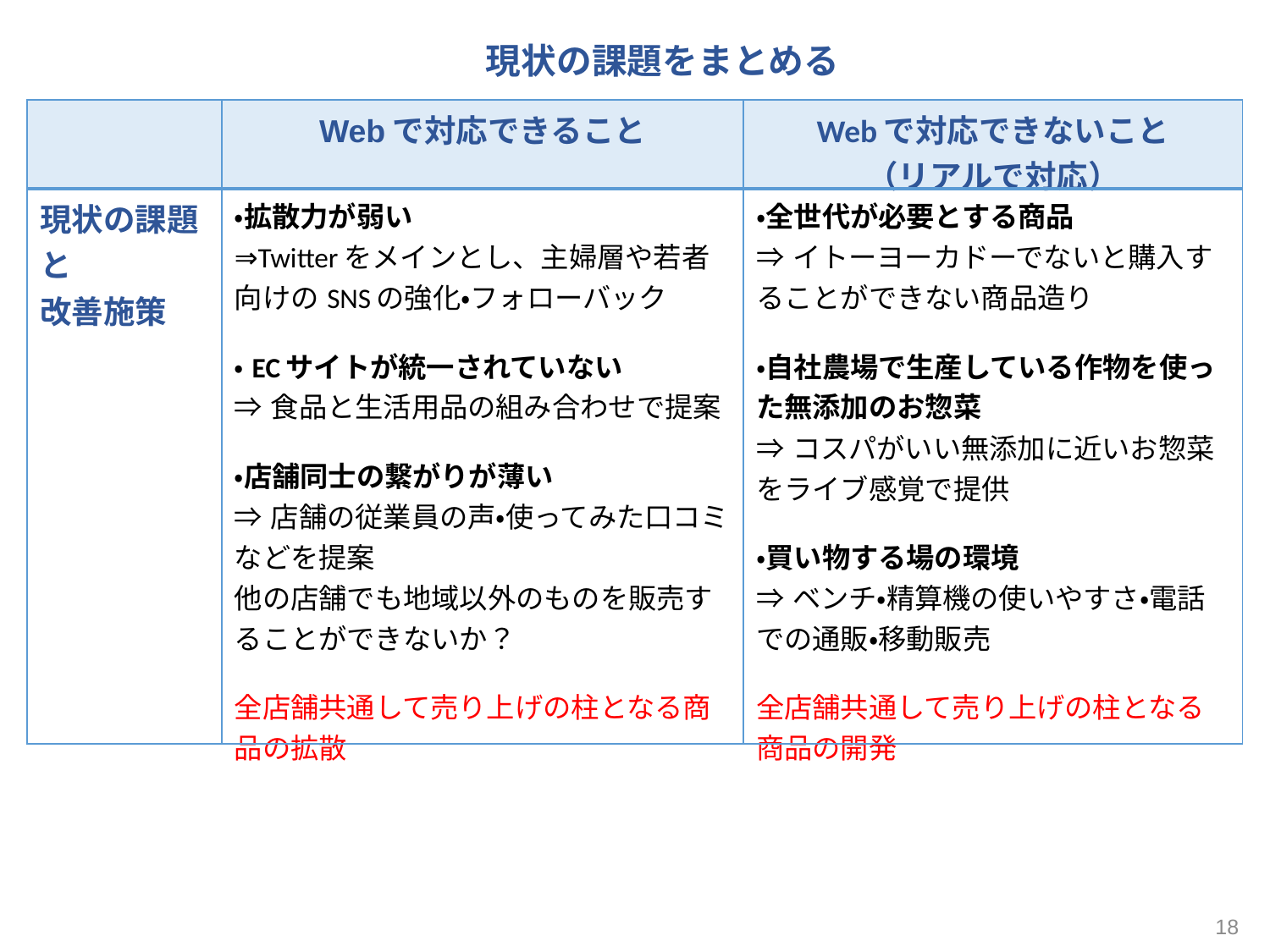

現状の課題をまとめる
|  | Webで対応できること | Webで対応できないこと （リアルで対応） |
| --- | --- | --- |
| 現状の課題と 改善施策 | ・拡散力が弱い ⇒Twitterをメインとし、主婦層や若者向けのSNSの強化・フォローバック ・ECサイトが統一されていない ⇒食品と生活用品の組み合わせで提案 ・店舗同士の繋がりが薄い ⇒店舗の従業員の声・使ってみた口コミなどを提案 他の店舗でも地域以外のものを販売することができないか？ 全店舗共通して売り上げの柱となる商品の拡散 | ・全世代が必要とする商品 ⇒イトーヨーカドーでないと購入することができない商品造り ・自社農場で生産している作物を使った無添加のお惣菜 ⇒コスパがいい無添加に近いお惣菜をライブ感覚で提供 ・買い物する場の環境 ⇒ベンチ・精算機の使いやすさ・電話での通販・移動販売 全店舗共通して売り上げの柱となる商品の開発 |
18